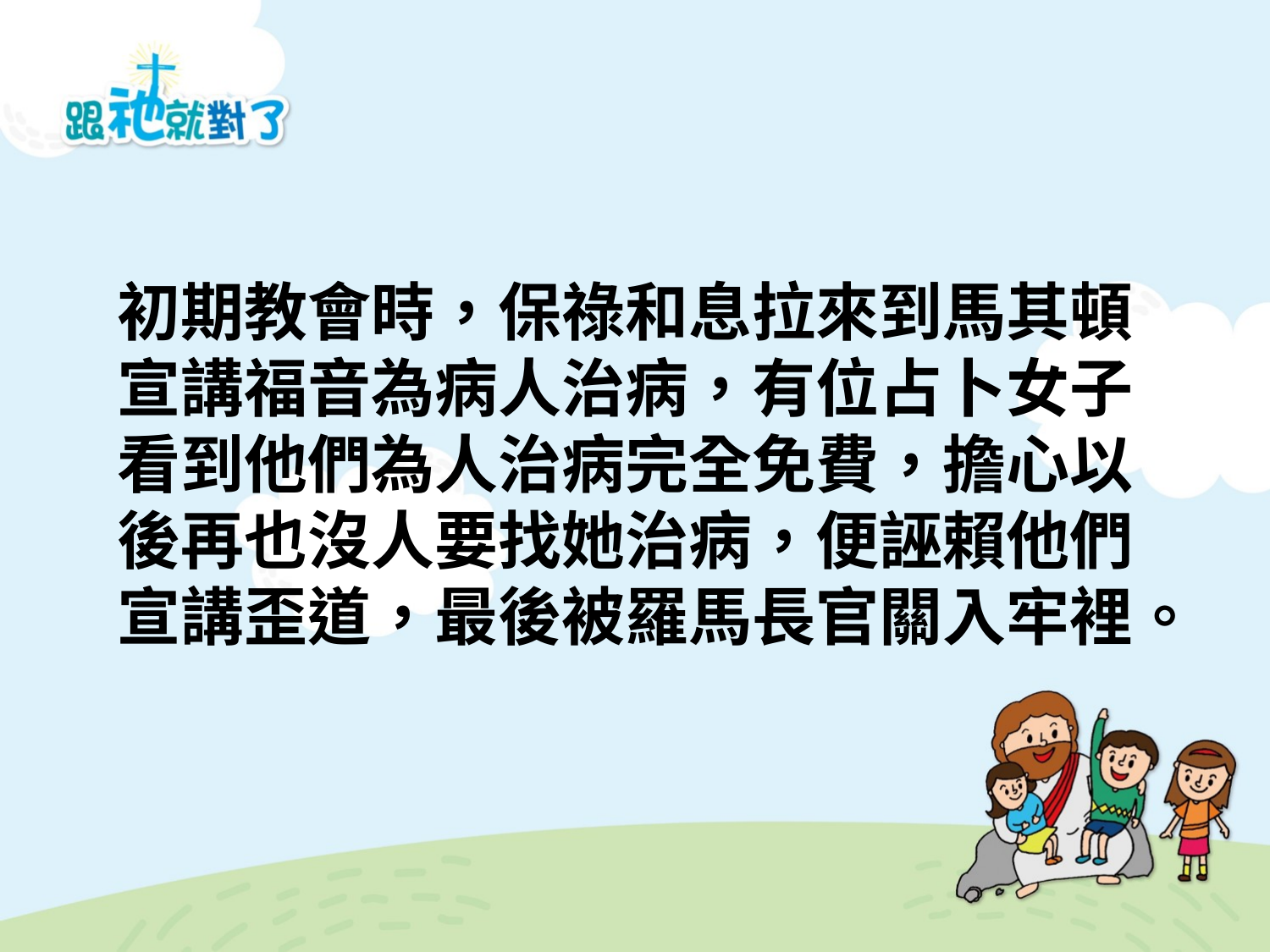

初期教會時，保祿和息拉來到馬其頓宣講福音為病人治病，有位占卜女子看到他們為人治病完全免費，擔心以後再也沒人要找她治病，便誣賴他們宣講歪道，最後被羅馬長官關入牢裡。